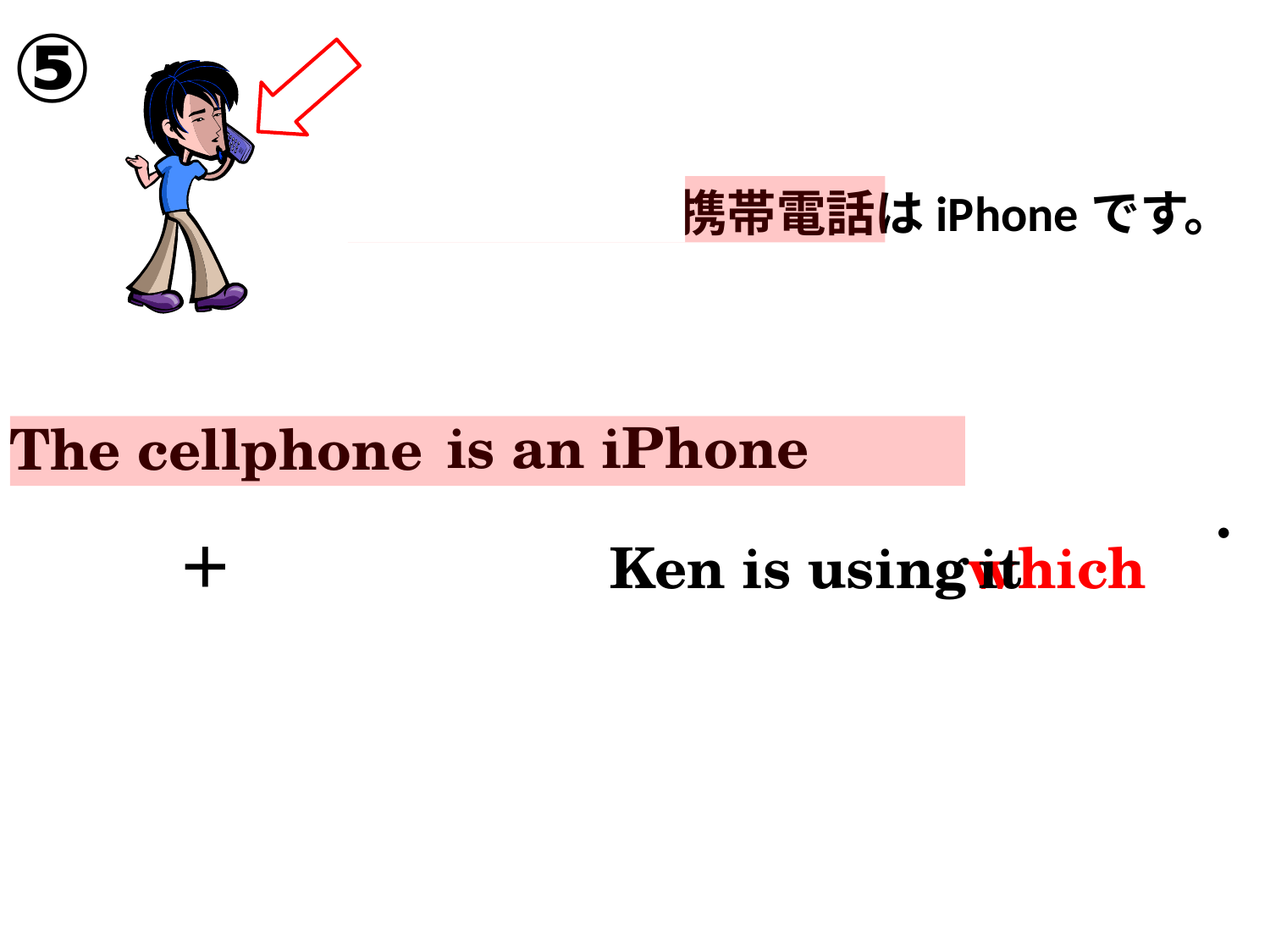

⑤

健が使っている携帯電話はiPhoneです。

is an iPhone
The cellphone

.
＋
Ken is using
which
it